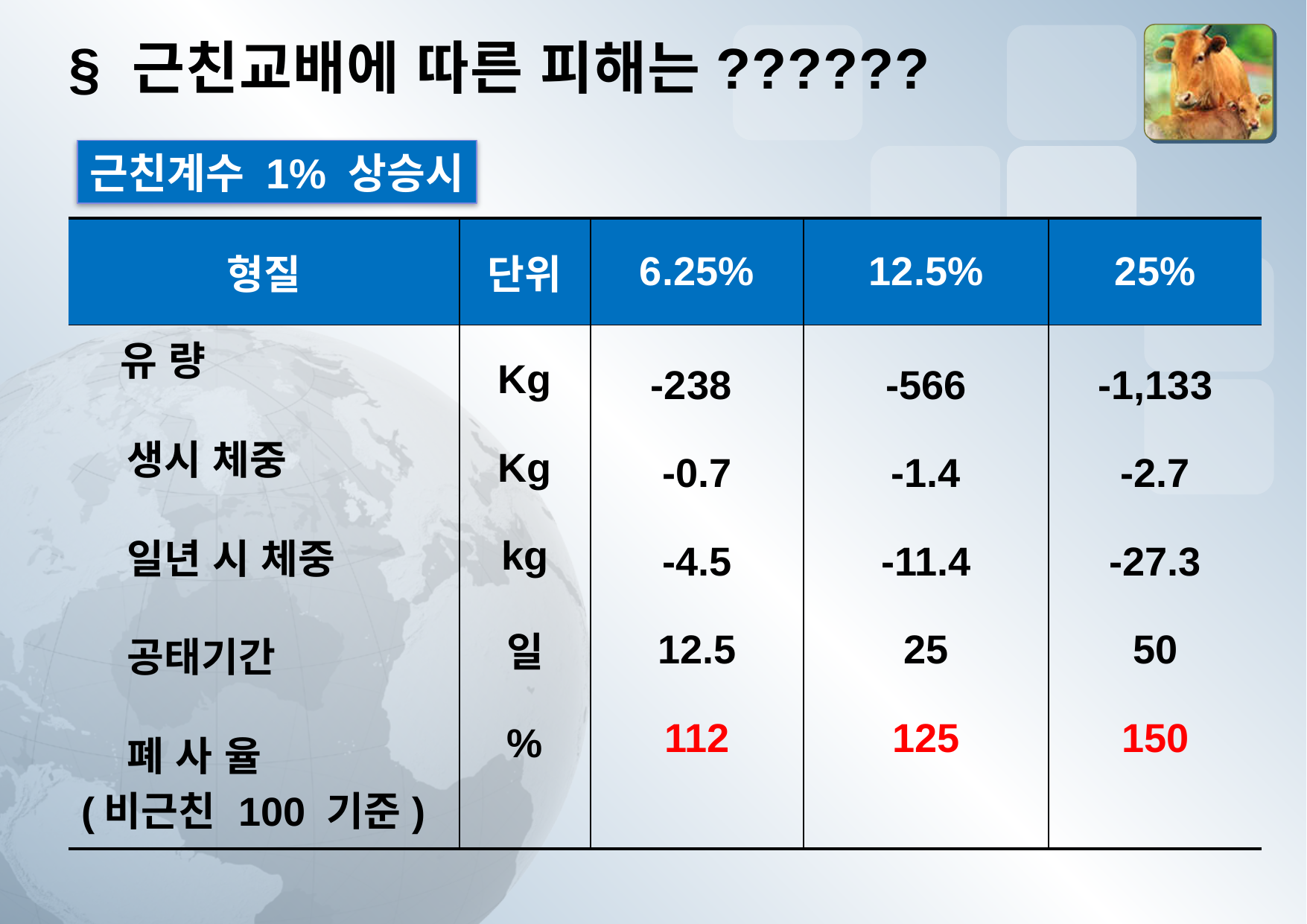

§ 근친교배에 따른 피해는??????
근친계수 1% 상승시
| 형질 | 단위 | 6.25% | 12.5% | 25% |
| --- | --- | --- | --- | --- |
| 유 량 생시 체중 일년 시 체중 공태기간 폐 사 율 (비근친 100 기준) | Kg Kg kg 일 % | -238 -0.7 -4.5 12.5 112 | -566 -1.4 -11.4 25 125 | -1,133 -2.7 -27.3 50 150 |